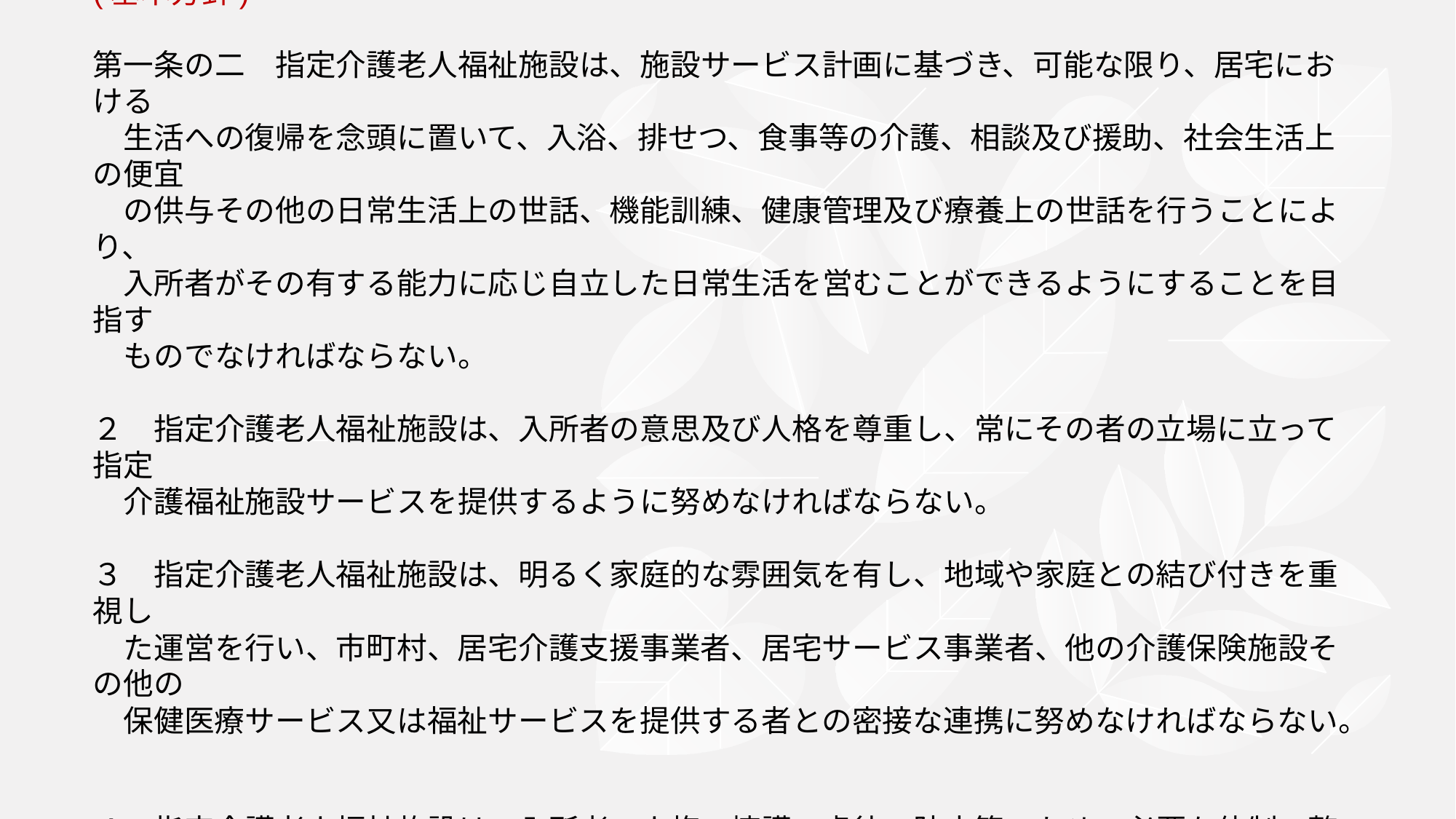

# ◎指定介護老人福祉施設の人員、設備及び運営に関する基準 (基本方針) 第一条の二　指定介護老人福祉施設は、施設サービス計画に基づき、可能な限り、居宅における 　生活への復帰を念頭に置いて、入浴、排せつ、食事等の介護、相談及び援助、社会生活上の便宜 　の供与その他の日常生活上の世話、機能訓練、健康管理及び療養上の世話を行うことにより、 　入所者がその有する能力に応じ自立した日常生活を営むことができるようにすることを目指す 　ものでなければならない。 ２　指定介護老人福祉施設は、入所者の意思及び人格を尊重し、常にその者の立場に立って指定 　介護福祉施設サービスを提供するように努めなければならない。 ３　指定介護老人福祉施設は、明るく家庭的な雰囲気を有し、地域や家庭との結び付きを重視し 　た運営を行い、市町村、居宅介護支援事業者、居宅サービス事業者、他の介護保険施設その他の 　保健医療サービス又は福祉サービスを提供する者との密接な連携に努めなければならない。 ４　指定介護老人福祉施設は、入所者の人権の擁護、虐待の防止等のため、必要な体制の整備を 　行うとともに、その従業者に対し、研修を実施する等の措置を講じなければならない。